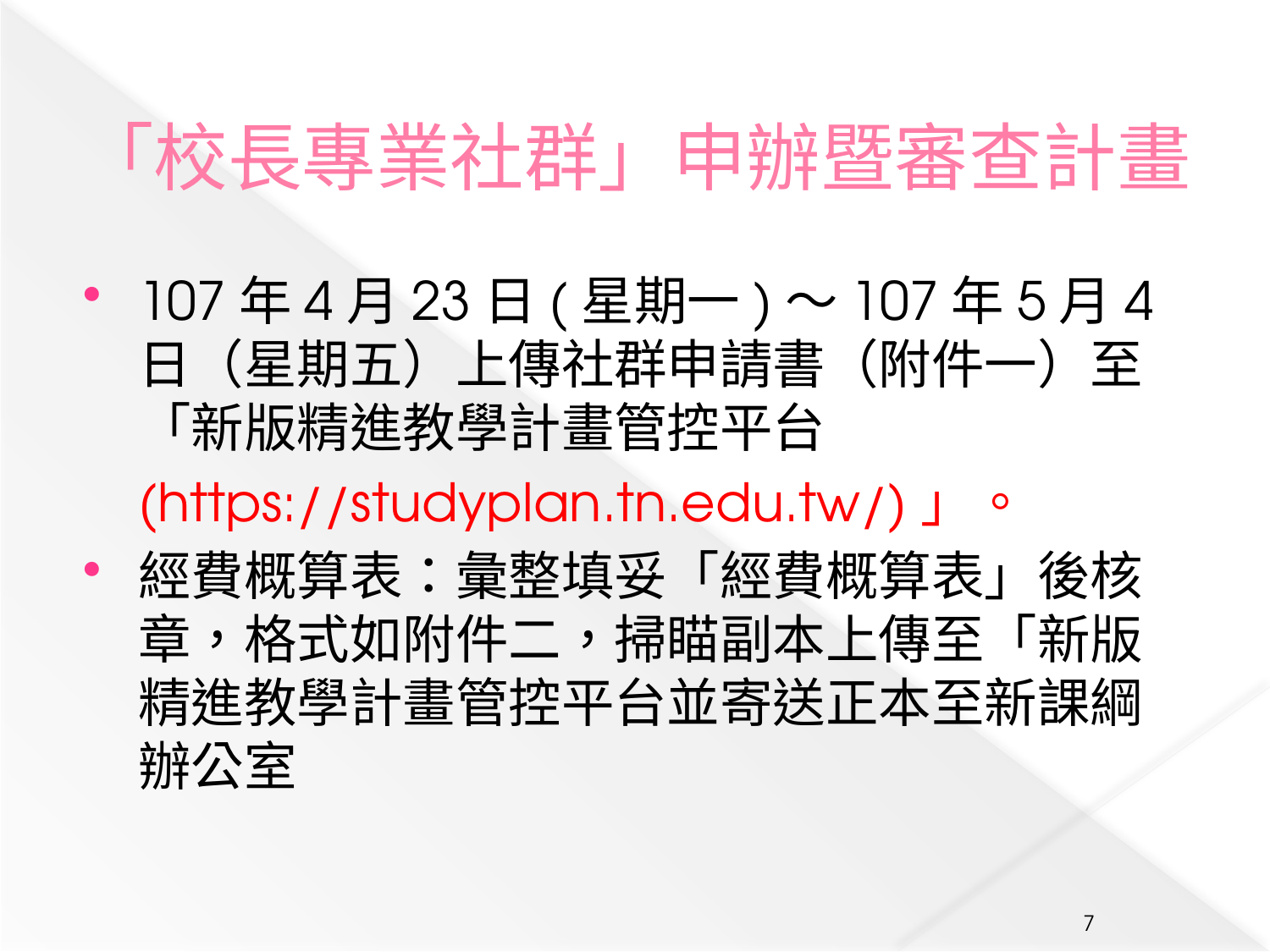

「校長專業社群」申辦暨審查計畫
107年4月23日(星期一)～107年5月4日（星期五）上傳社群申請書（附件一）至「新版精進教學計畫管控平台
(https://studyplan.tn.edu.tw/)」。
經費概算表：彙整填妥「經費概算表」後核章，格式如附件二，掃瞄副本上傳至「新版精進教學計畫管控平台並寄送正本至新課綱辦公室
7